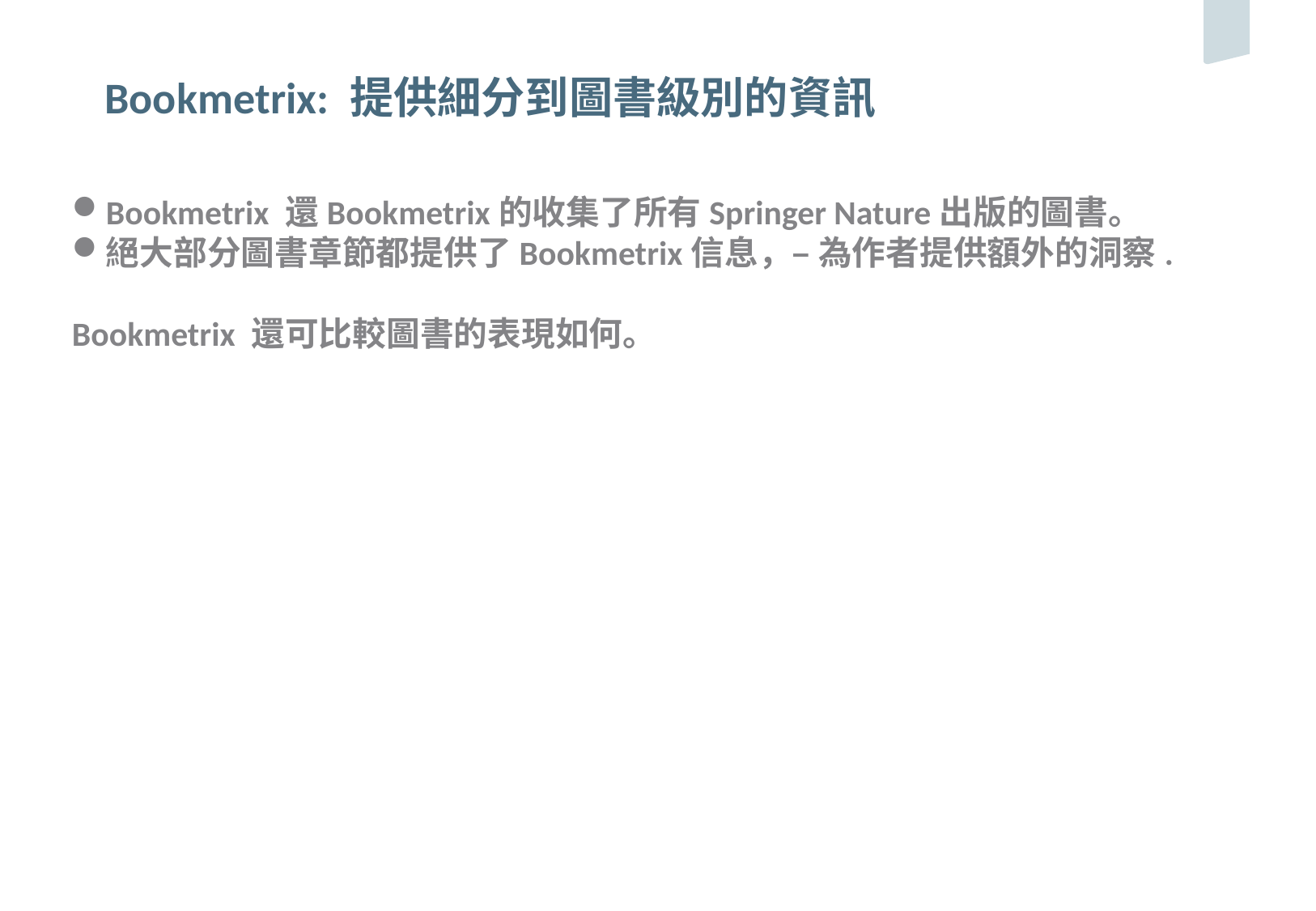

# Bookmetrix: 提供細分到圖書級別的資訊
Bookmetrix 還Bookmetrix的收集了所有Springer Nature出版的圖書。
絕大部分圖書章節都提供了Bookmetrix信息，– 為作者提供額外的洞察.

Bookmetrix 還可比較圖書的表現如何。